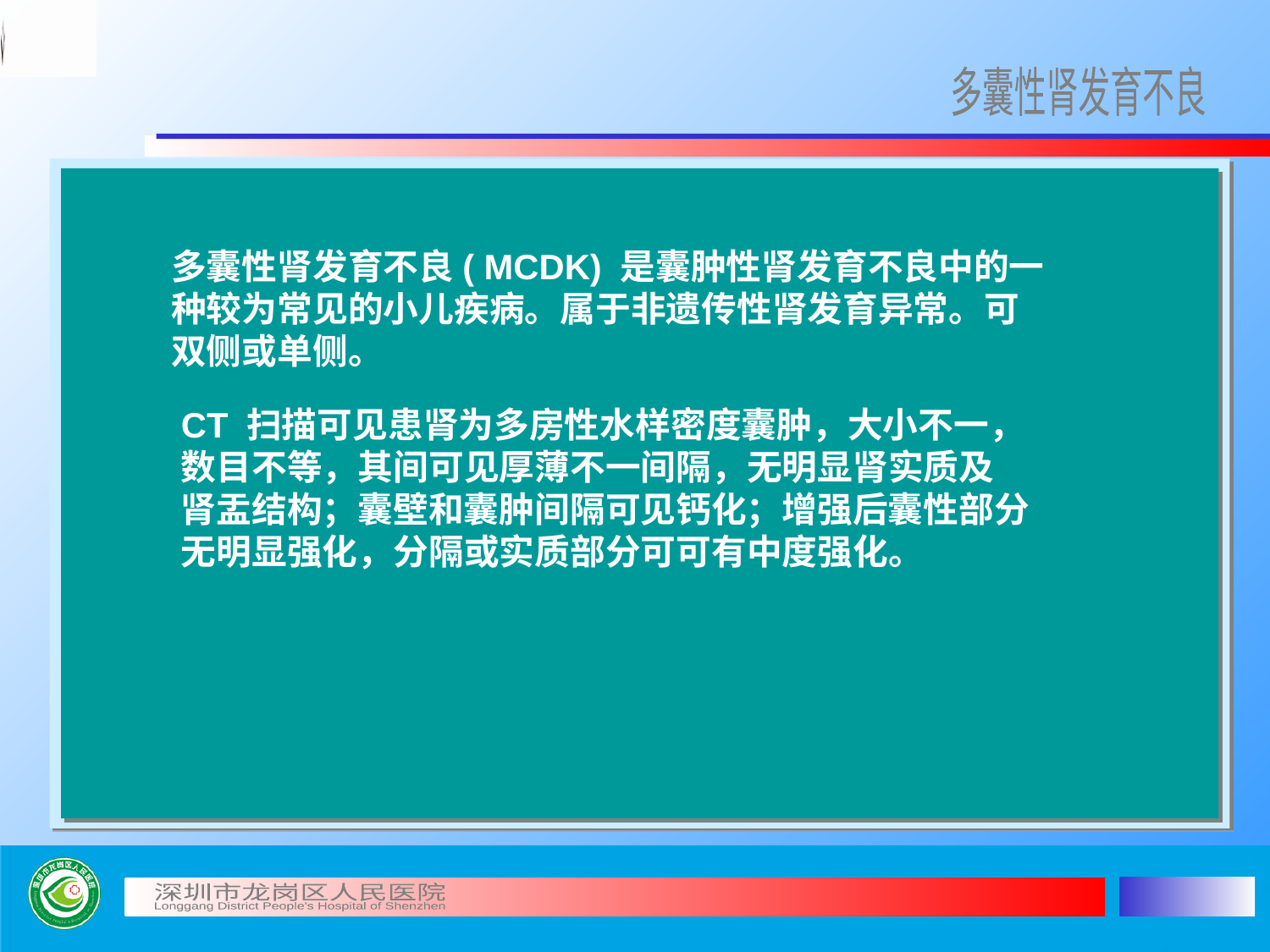

多囊性肾发育不良

多囊性肾发育不良( MCDK) 是囊肿性肾发育不良中的一种较为常见的小儿疾病。属于非遗传性肾发育异常。可双侧或单侧。
CT 扫描可见患肾为多房性水样密度囊肿，大小不一，数目不等，其间可见厚薄不一间隔，无明显肾实质及
肾盂结构；囊壁和囊肿间隔可见钙化；增强后囊性部分无明显强化，分隔或实质部分可可有中度强化。